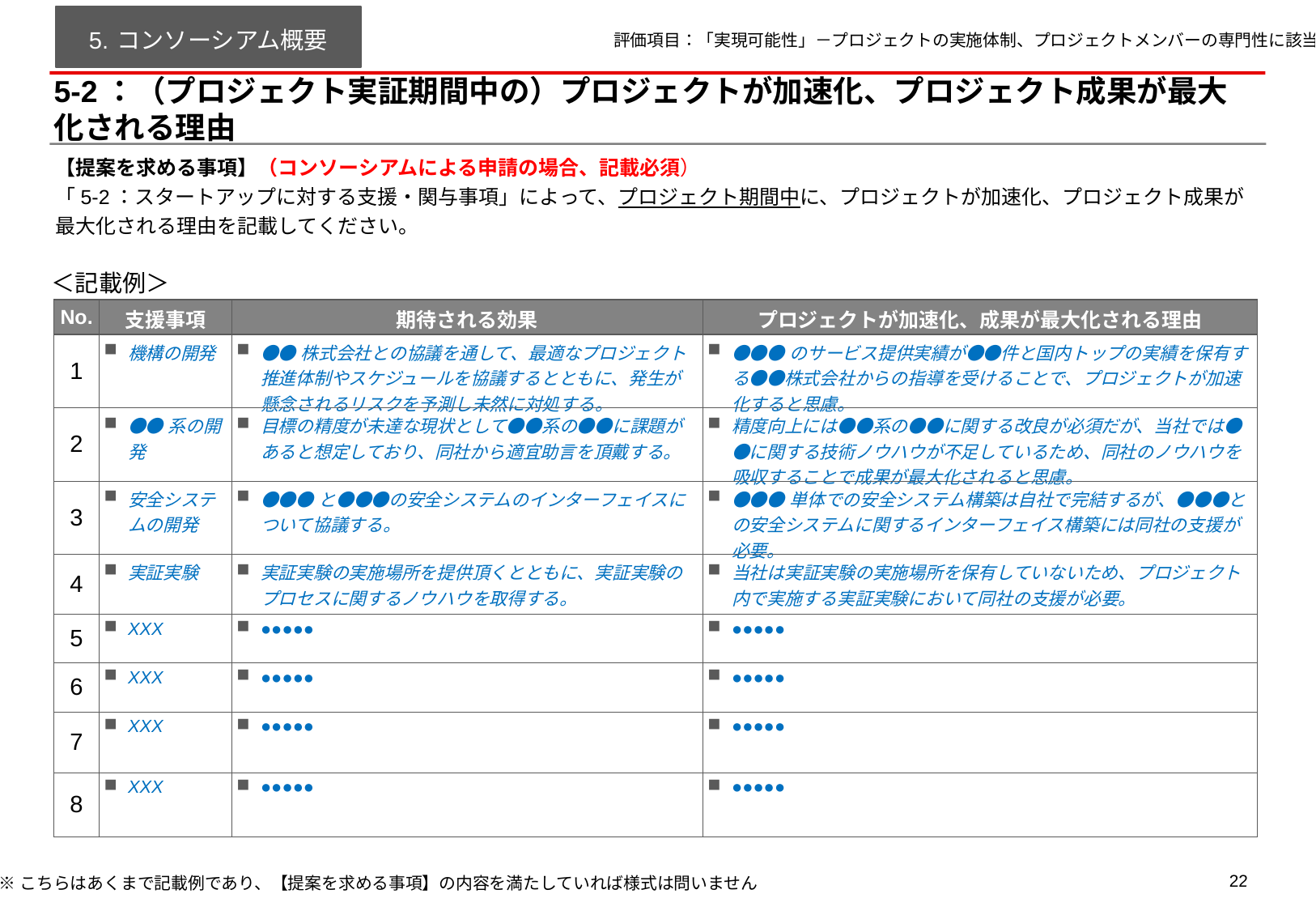

コンソーシアム概要
評価項目：「実現可能性」－プロジェクトの実施体制、プロジェクトメンバーの専門性に該当
# 5-2：（プロジェクト実証期間中の）プロジェクトが加速化、プロジェクト成果が最大化される理由
【提案を求める事項】（コンソーシアムによる申請の場合、記載必須）
「5-2：スタートアップに対する支援・関与事項」によって、プロジェクト期間中に、プロジェクトが加速化、プロジェクト成果が最大化される理由を記載してください。
＜記載例＞
| No. | 支援事項 | 期待される効果 | プロジェクトが加速化、成果が最大化される理由 |
| --- | --- | --- | --- |
| 1 | 機構の開発 | ●●株式会社との協議を通して、最適なプロジェクト推進体制やスケジュールを協議するとともに、発生が懸念されるリスクを予測し未然に対処する。 | ●●●のサービス提供実績が●●件と国内トップの実績を保有する●●株式会社からの指導を受けることで、プロジェクトが加速化すると思慮。 |
| 2 | ●●系の開発 | 目標の精度が未達な現状として●●系の●●に課題があると想定しており、同社から適宜助言を頂戴する。 | 精度向上には●●系の●●に関する改良が必須だが、当社では●●に関する技術ノウハウが不足しているため、同社のノウハウを吸収することで成果が最大化されると思慮。 |
| 3 | 安全システムの開発 | ●●●と●●●の安全システムのインターフェイスについて協議する。 | ●●●単体での安全システム構築は自社で完結するが、●●●との安全システムに関するインターフェイス構築には同社の支援が必要。 |
| 4 | 実証実験 | 実証実験の実施場所を提供頂くとともに、実証実験のプロセスに関するノウハウを取得する。 | 当社は実証実験の実施場所を保有していないため、プロジェクト内で実施する実証実験において同社の支援が必要。 |
| 5 | XXX | ●●●●● | ●●●●● |
| 6 | XXX | ●●●●● | ●●●●● |
| 7 | XXX | ●●●●● | ●●●●● |
| 8 | XXX | ●●●●● | ●●●●● |
※こちらはあくまで記載例であり、【提案を求める事項】の内容を満たしていれば様式は問いません